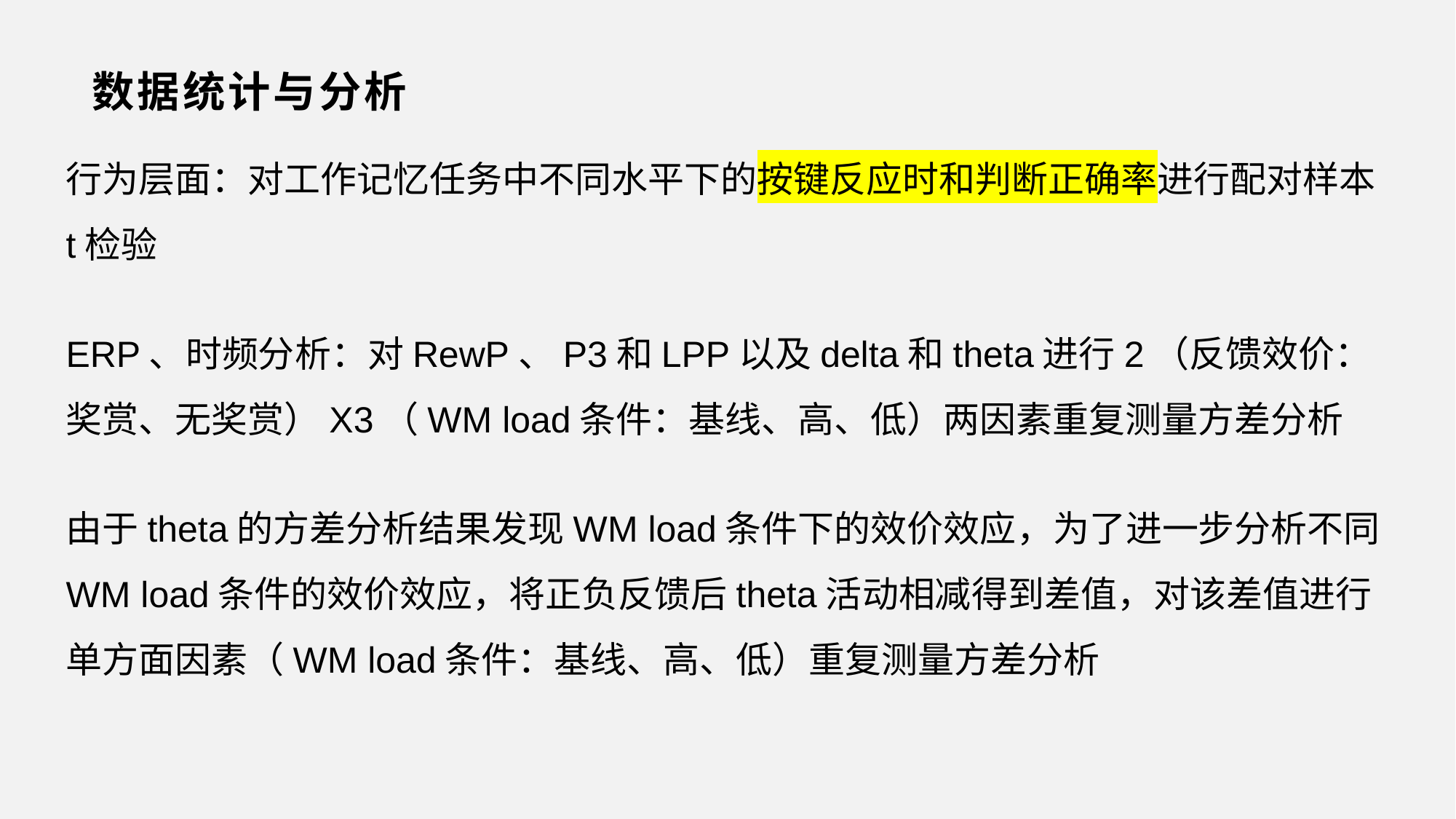

# 数据统计与分析
行为层面：对工作记忆任务中不同水平下的按键反应时和判断正确率进行配对样本t检验

ERP、时频分析：对RewP、P3和LPP以及delta和theta进行2（反馈效价：奖赏、无奖赏）X3（WM load条件：基线、高、低）两因素重复测量方差分析

由于theta的方差分析结果发现WM load条件下的效价效应，为了进一步分析不同WM load条件的效价效应，将正负反馈后theta活动相减得到差值，对该差值进行单方面因素（WM load条件：基线、高、低）重复测量方差分析